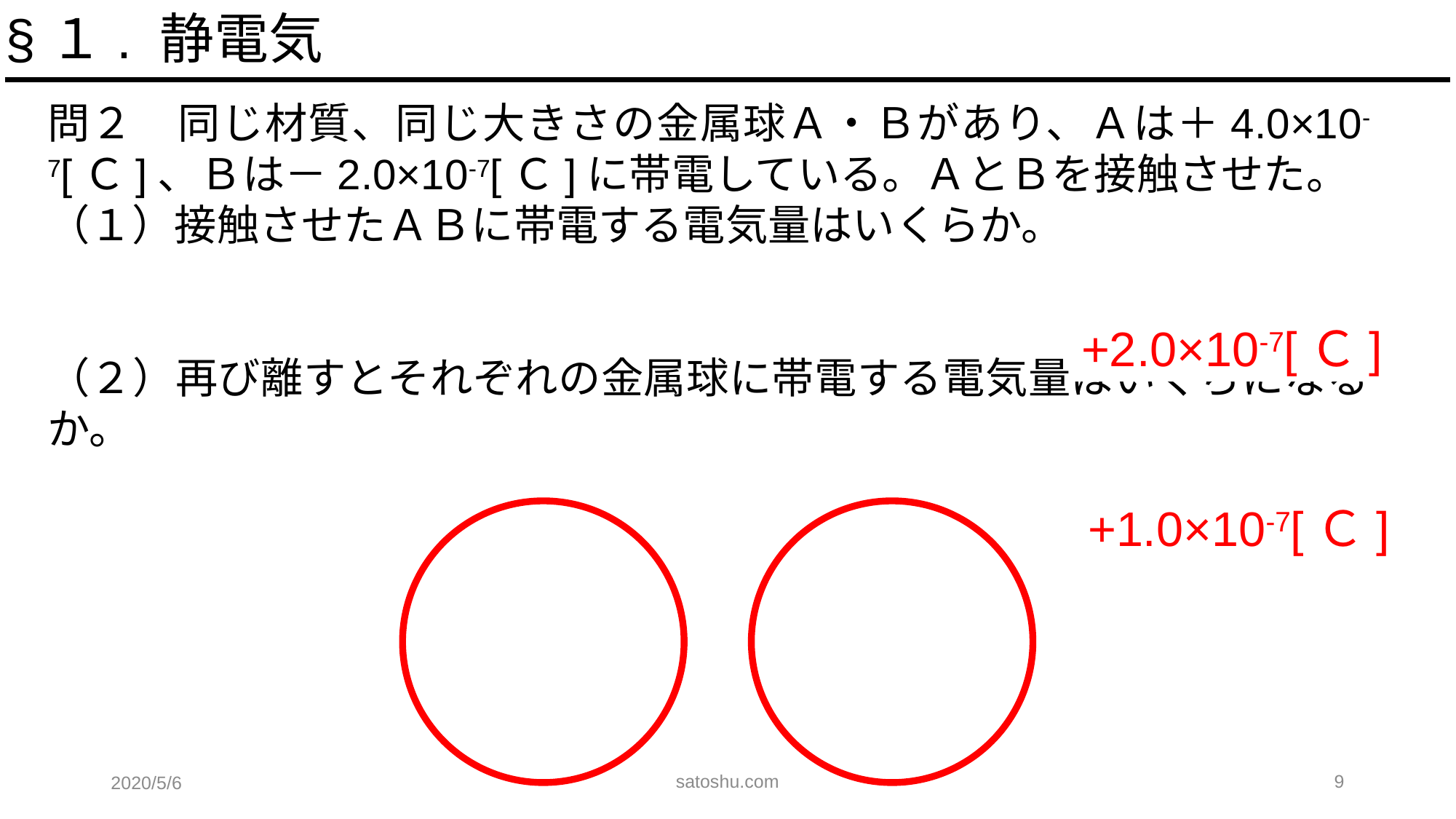

§１. 静電気
問２　同じ材質、同じ大きさの金属球Ａ・Ｂがあり、Ａは＋4.0×10-7[Ｃ]、Ｂは－2.0×10-7[Ｃ]に帯電している。ＡとＢを接触させた。
（１）接触させたＡＢに帯電する電気量はいくらか。

（２）再び離すとそれぞれの金属球に帯電する電気量はいくらになるか。
+2.0×10-7[Ｃ]
+1.0×10-7[Ｃ]

satoshu.com
9
2020/5/6